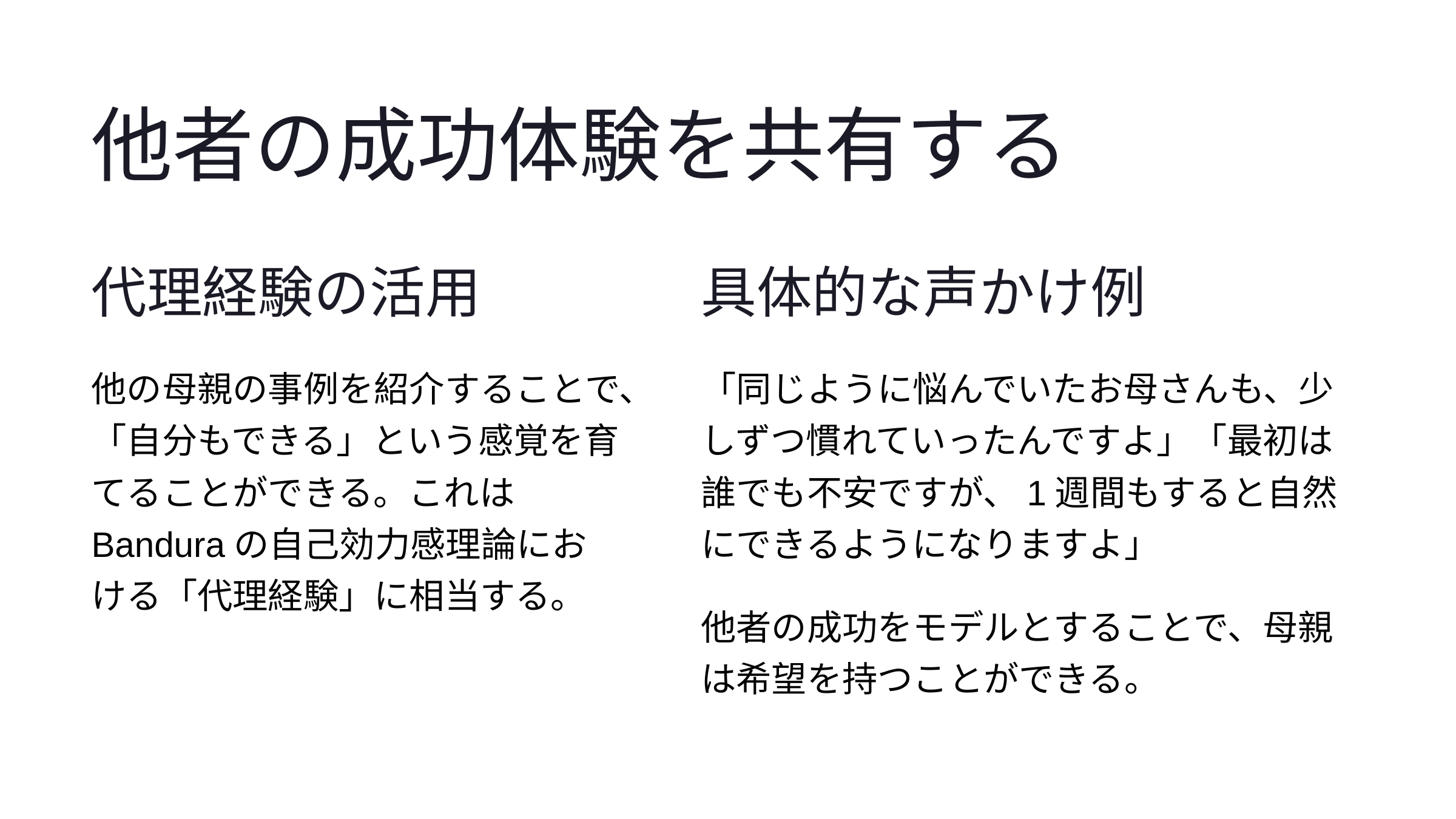

他者の成功体験を共有する
代理経験の活用
具体的な声かけ例
他の母親の事例を紹介することで、「自分もできる」という感覚を育てることができる。これはBanduraの自己効力感理論における「代理経験」に相当する。
「同じように悩んでいたお母さんも、少しずつ慣れていったんですよ」「最初は誰でも不安ですが、1週間もすると自然にできるようになりますよ」
他者の成功をモデルとすることで、母親は希望を持つことができる。